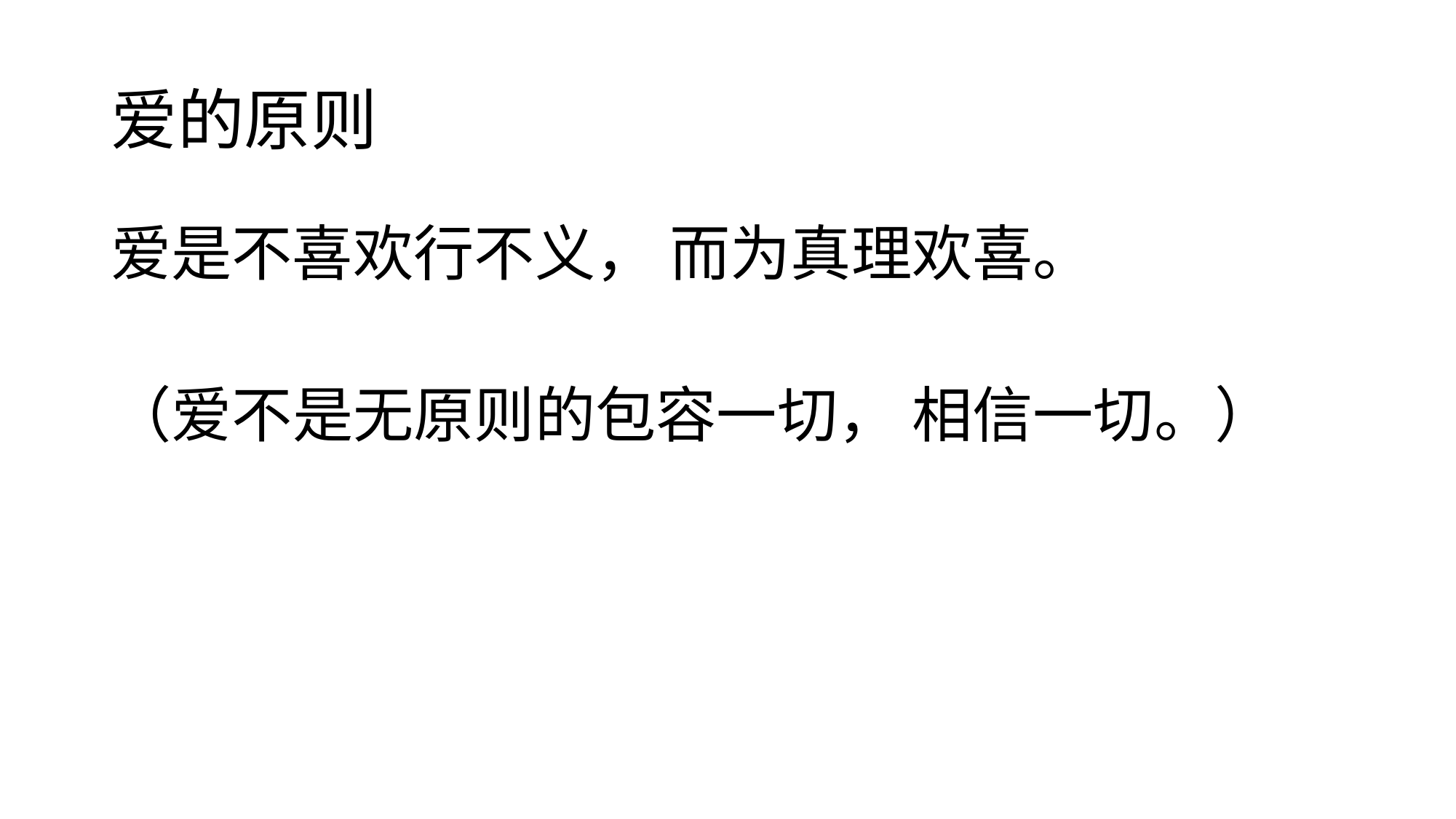

# 爱的原则
爱是不喜欢行不义， 而为真理欢喜。

（爱不是无原则的包容一切， 相信一切。）